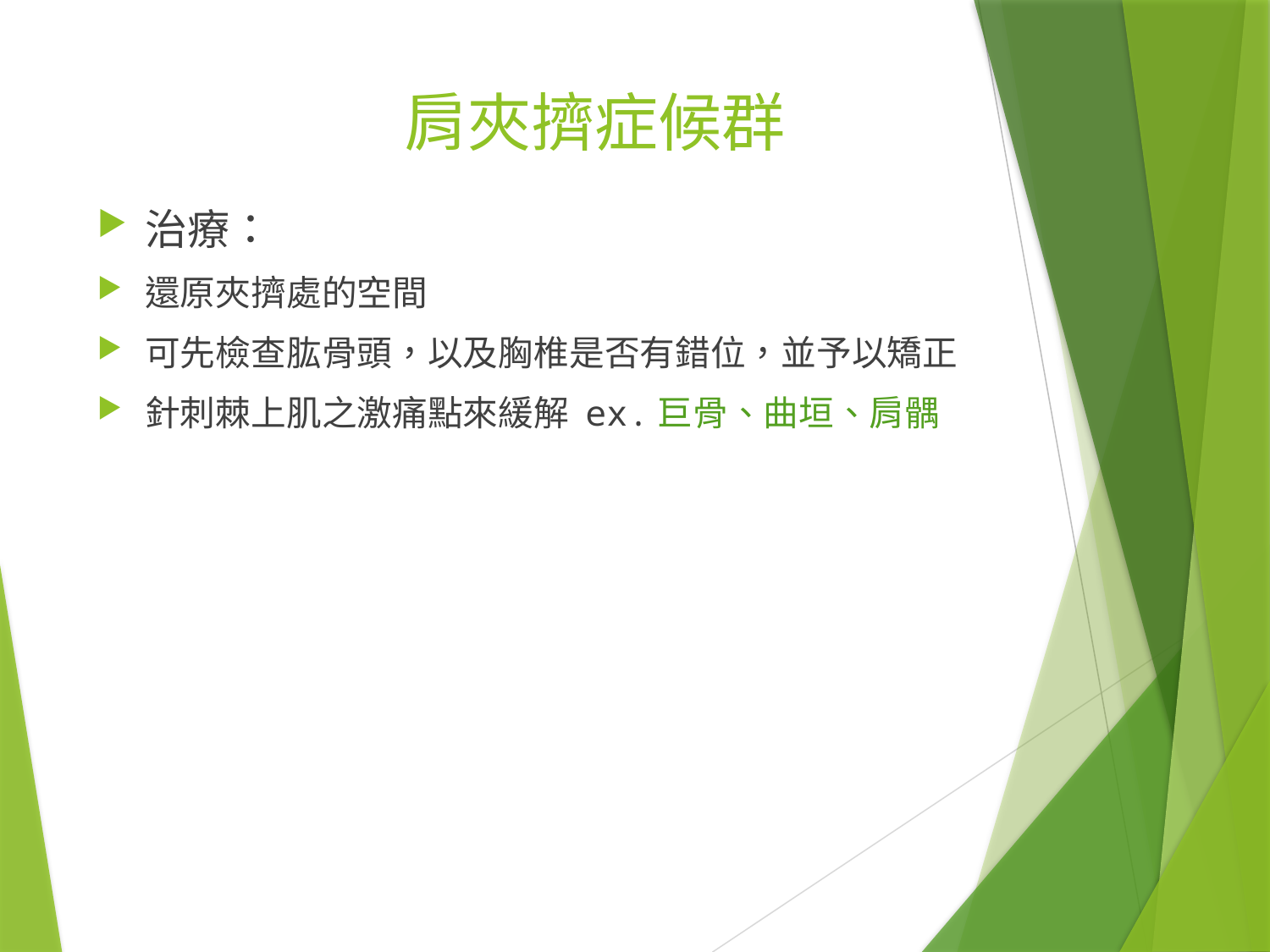

肩夾擠症候群
治療：
還原夾擠處的空間
可先檢查肱骨頭，以及胸椎是否有錯位，並予以矯正
針刺棘上肌之激痛點來緩解 ex.巨骨、曲垣、肩髃